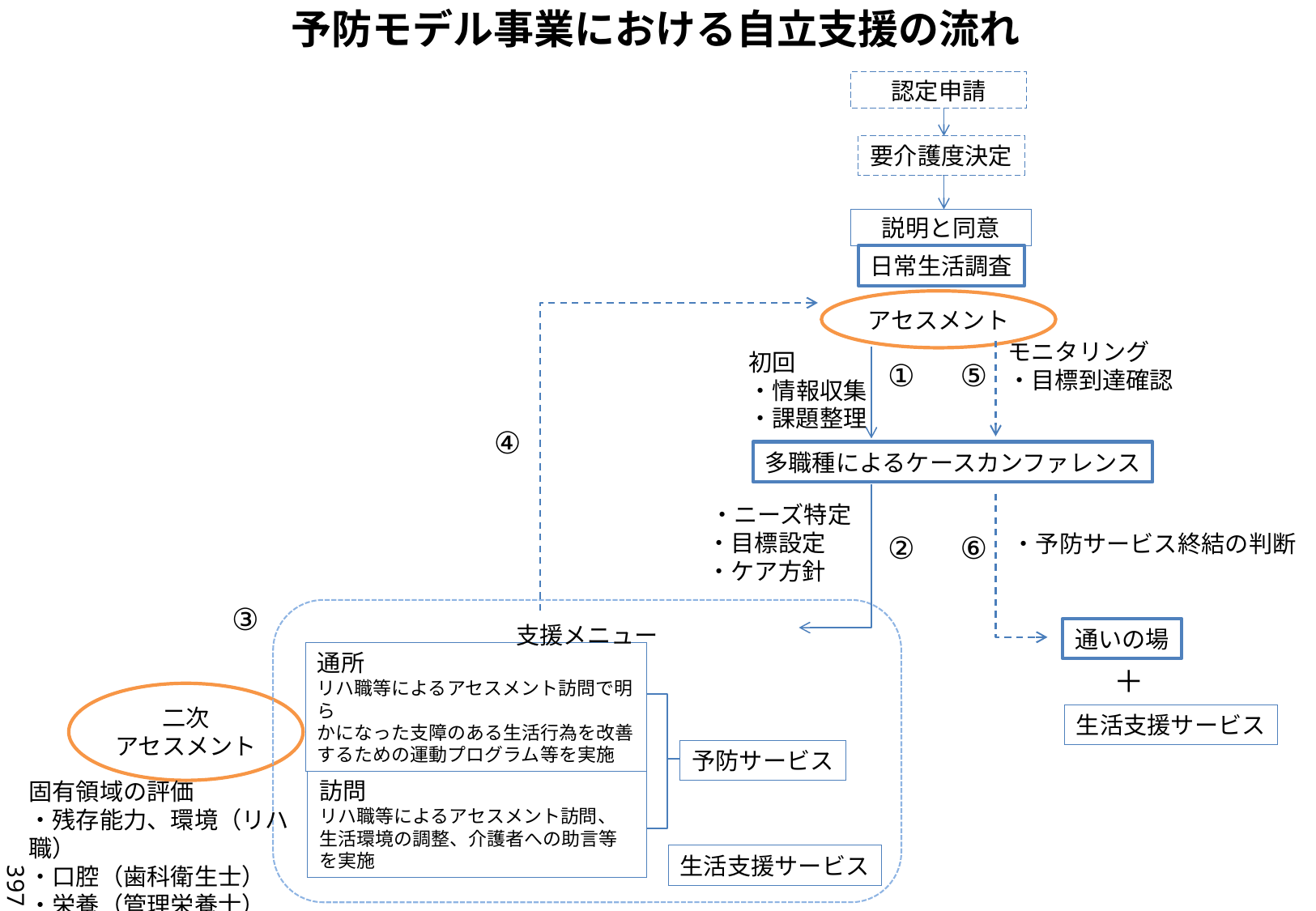

予防モデル事業における自立支援の流れ
認定申請
要介護度決定
説明と同意
日常生活調査
アセスメント
多職種によるケースカンファレンス

モニタリング
・目標到達確認

・ニーズ特定
・目標設定
・ケア方針
支援メニュー
通所
リハ職等によるアセスメント訪問で明ら
かになった支障のある生活行為を改善
するための運動プログラム等を実施
二次
アセスメント

予防サービス

訪問
リハ職等によるアセスメント訪問、生活環境の調整、介護者への助言等を実施
生活支援サービス
初回
・情報収集
・課題整理
①
⑤
④

・予防サービス終結の判断
通いの場
②
⑥
③
＋
生活支援サービス
固有領域の評価
・残存能力、環境（リハ職）
・口腔（歯科衛生士）
・栄養（管理栄養士）
397